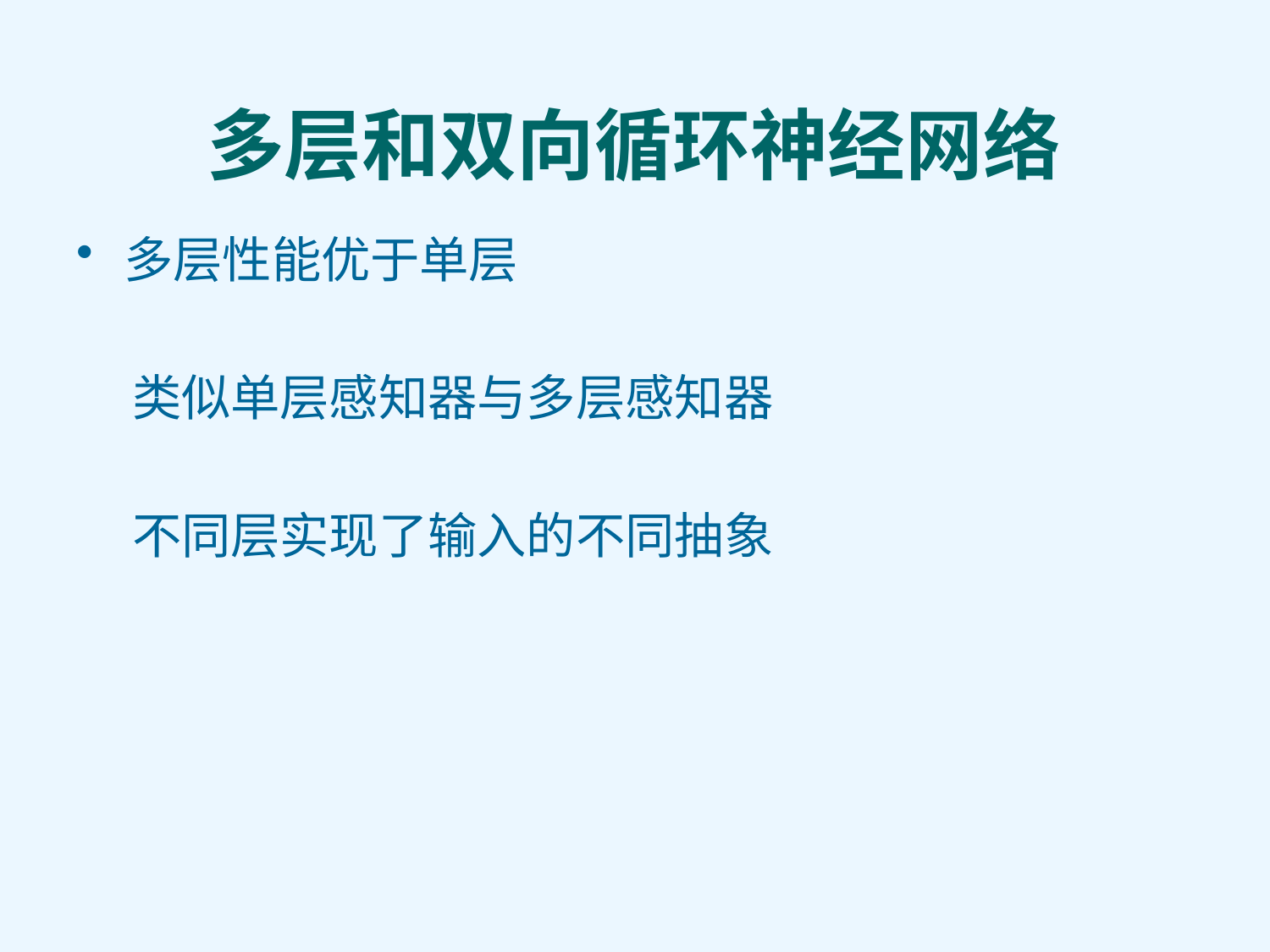

# 多层和双向循环神经网络
多层性能优于单层

    类似单层感知器与多层感知器

    不同层实现了输入的不同抽象